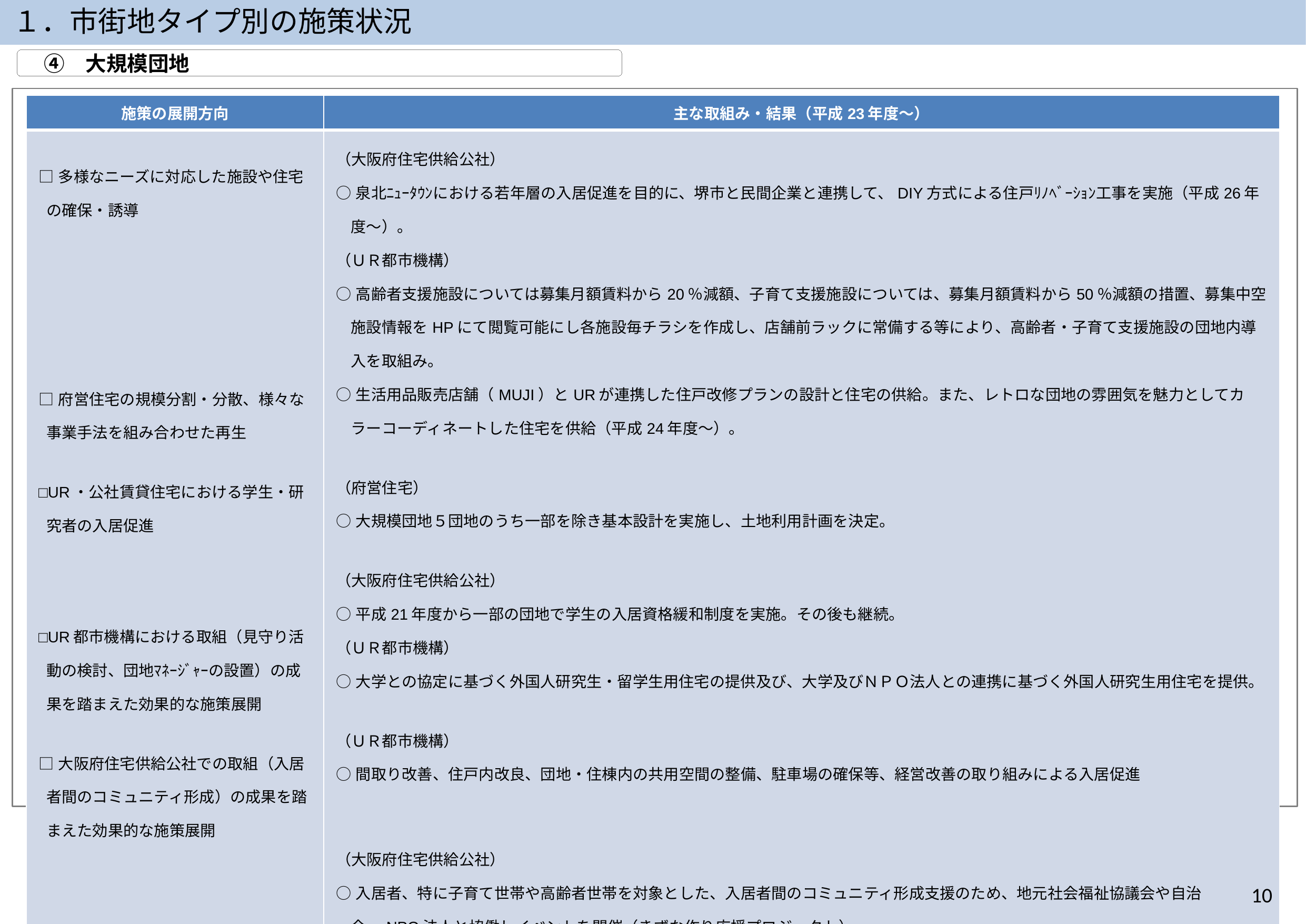

１．市街地タイプ別の施策状況
　④　大規模団地

| 施策の展開方向 | 主な取組み・結果（平成23年度～） |
| --- | --- |
| □多様なニーズに対応した施設や住宅の確保・誘導 □府営住宅の規模分割・分散、様々な事業手法を組み合わせた再生 □UR・公社賃貸住宅における学生・研究者の入居促進 □UR都市機構における取組（見守り活動の検討、団地ﾏﾈｰｼﾞｬｰの設置）の成果を踏まえた効果的な施策展開 □大阪府住宅供給公社での取組（入居者間のコミュニティ形成）の成果を踏まえた効果的な施策展開 | （大阪府住宅供給公社） ○泉北ﾆｭｰﾀｳﾝにおける若年層の入居促進を目的に、堺市と民間企業と連携して、DIY方式による住戸ﾘﾉﾍﾞｰｼｮﾝ工事を実施（平成26年度～）。 （ＵＲ都市機構） ○高齢者支援施設については募集月額賃料から20％減額、子育て支援施設については、募集月額賃料から50％減額の措置、募集中空施設情報をHPにて閲覧可能にし各施設毎チラシを作成し、店舗前ラックに常備する等により、高齢者・子育て支援施設の団地内導入を取組み。 ○生活用品販売店舗（MUJI）とURが連携した住戸改修プランの設計と住宅の供給。また、レトロな団地の雰囲気を魅力としてカラーコーディネートした住宅を供給（平成24年度～）。 （府営住宅） ○大規模団地５団地のうち一部を除き基本設計を実施し、土地利用計画を決定。 （大阪府住宅供給公社） ○平成21年度から一部の団地で学生の入居資格緩和制度を実施。その後も継続。 （ＵＲ都市機構） ○大学との協定に基づく外国人研究生・留学生用住宅の提供及び、大学及びＮＰＯ法人との連携に基づく外国人研究生用住宅を提供。 （ＵＲ都市機構） ○間取り改善、住戸内改良、団地・住棟内の共用空間の整備、駐車場の確保等、経営改善の取り組みによる入居促進 （大阪府住宅供給公社） ○入居者、特に子育て世帯や高齢者世帯を対象とした、入居者間のコミュニティ形成支援のため、地元社会福祉協議会や自治会、NPO法人と協働しイベントを開催（きずな作り応援プロジェクト）。 |
10
10